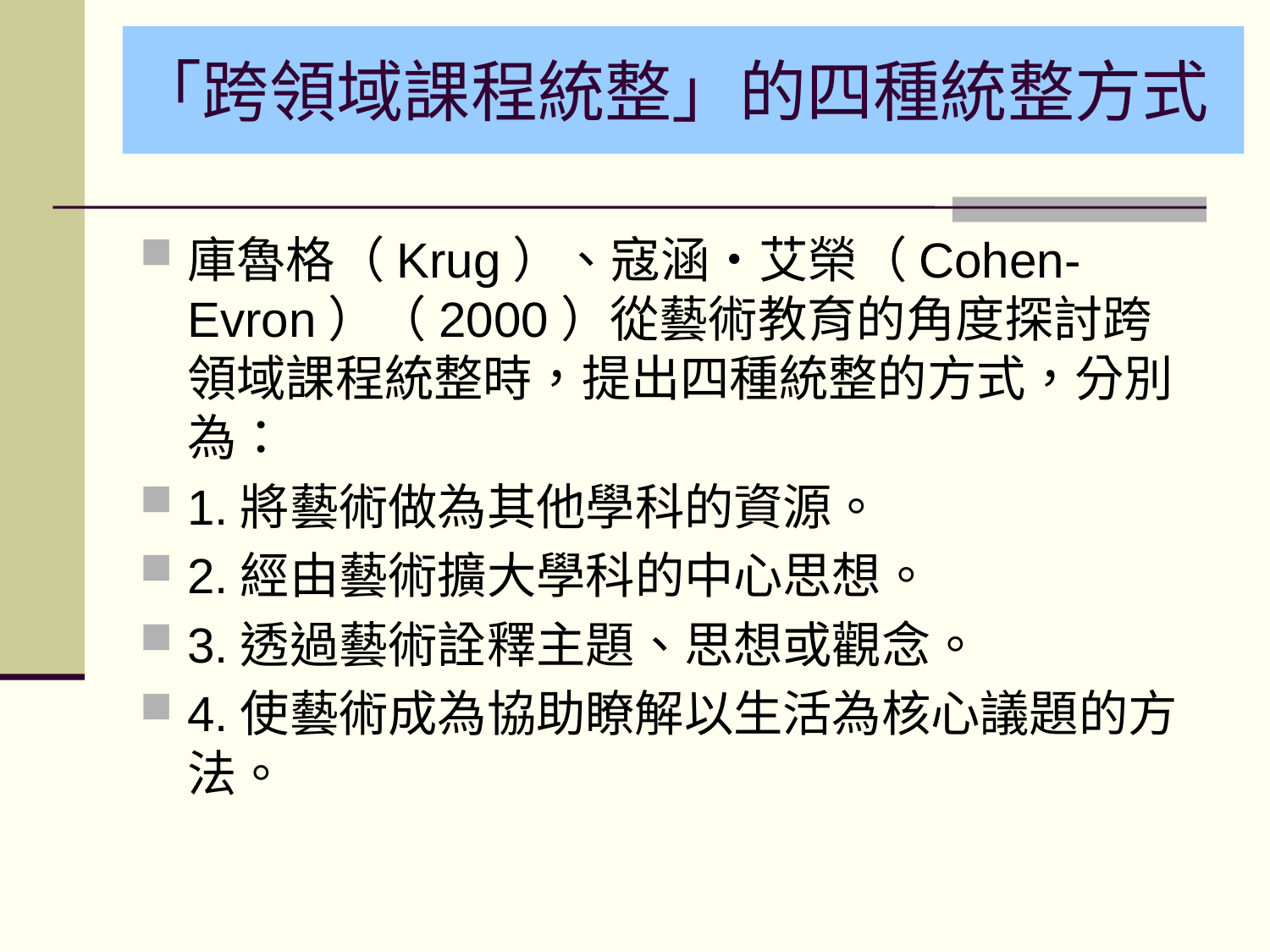

# 「跨領域課程統整」的四種統整方式
庫魯格（Krug）、寇涵‧艾榮（Cohen-Evron）（2000）從藝術教育的角度探討跨領域課程統整時，提出四種統整的方式，分別為：
1.將藝術做為其他學科的資源。
2.經由藝術擴大學科的中心思想。
3.透過藝術詮釋主題、思想或觀念。
4.使藝術成為協助瞭解以生活為核心議題的方法。